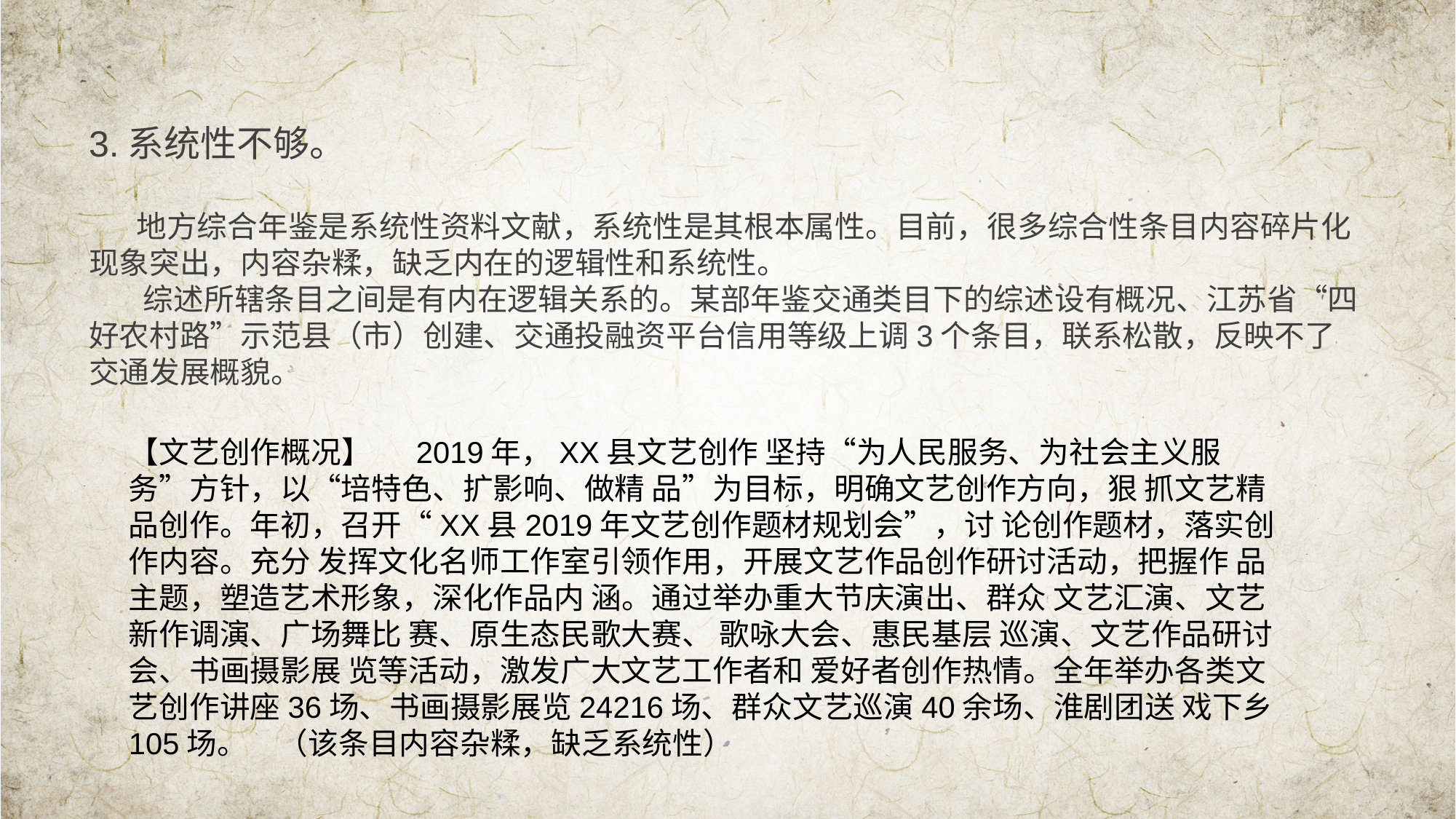

3.系统性不够。

      地方综合年鉴是系统性资料文献，系统性是其根本属性。目前，很多综合性条目内容碎片化现象突出，内容杂糅，缺乏内在的逻辑性和系统性。
       综述所辖条目之间是有内在逻辑关系的。某部年鉴交通类目下的综述设有概况、江苏省“四好农村路”示范县（市）创建、交通投融资平台信用等级上调3个条目，联系松散，反映不了交通发展概貌。

【文艺创作概况】  2019年，XX县文艺创作 坚持“为人民服务、为社会主义服 务”方针，以“培特色、扩影响、做精 品”为目标，明确文艺创作方向，狠 抓文艺精品创作。年初，召开“XX县2019年文艺创作题材规划会”，讨 论创作题材，落实创作内容。充分 发挥文化名师工作室引领作用，开展文艺作品创作研讨活动，把握作 品主题，塑造艺术形象，深化作品内 涵。通过举办重大节庆演出、群众 文艺汇演、文艺新作调演、广场舞比 赛、原生态民歌大赛、 歌咏大会、惠民基层 巡演、文艺作品研讨会、书画摄影展 览等活动，激发广大文艺工作者和 爱好者创作热情。全年举办各类文 艺创作讲座36场、书画摄影展览24216场、群众文艺巡演40余场、淮剧团送 戏下乡105场。 （该条目内容杂糅，缺乏系统性）